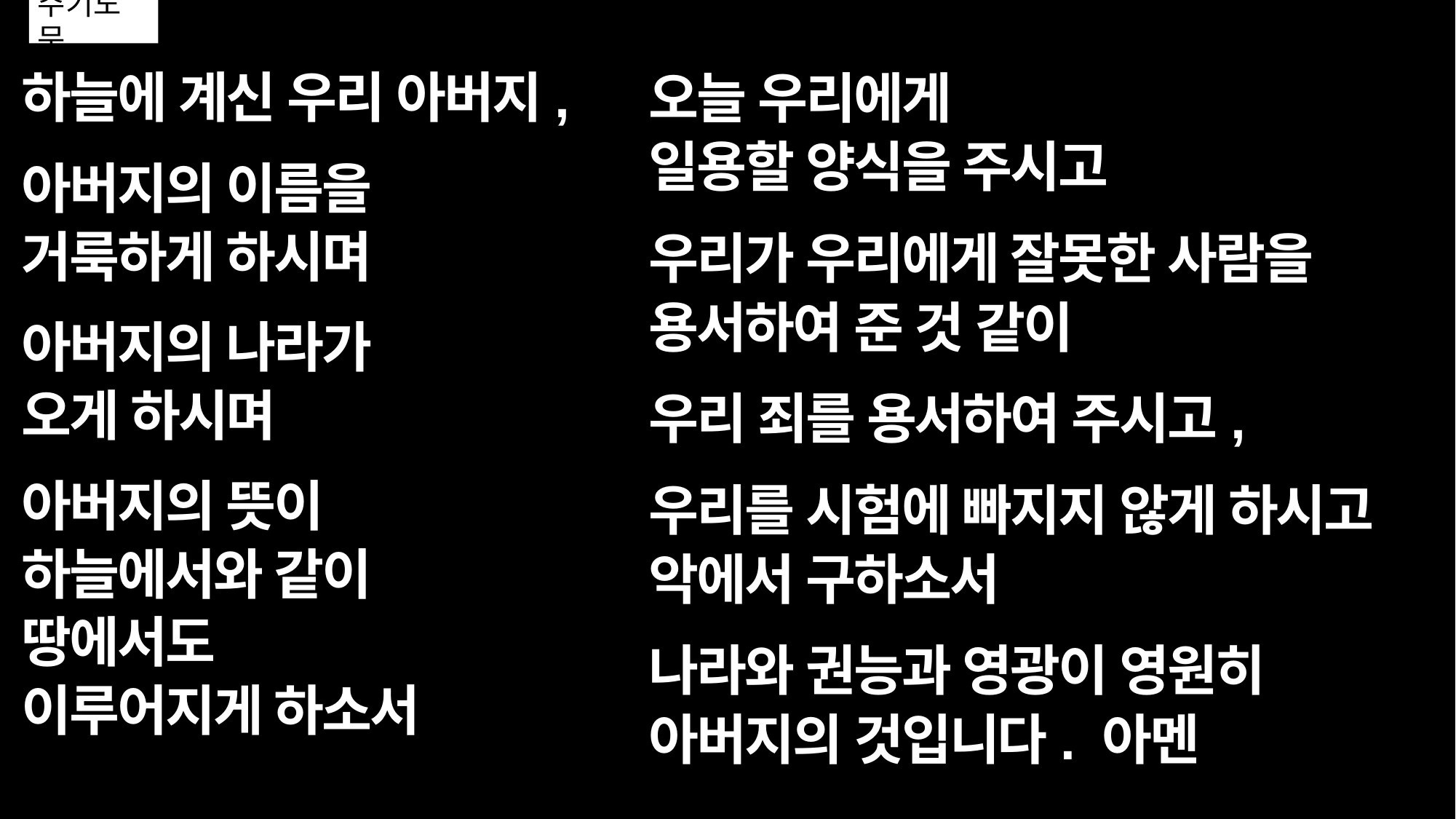

# 주기도문
하늘에 계신 우리 아버지,
아버지의 이름을
거룩하게 하시며
아버지의 나라가
오게 하시며
아버지의 뜻이
하늘에서와 같이
땅에서도
이루어지게 하소서
오늘 우리에게
일용할 양식을 주시고
우리가 우리에게 잘못한 사람을
용서하여 준 것 같이
우리 죄를 용서하여 주시고,
우리를 시험에 빠지지 않게 하시고
악에서 구하소서
나라와 권능과 영광이 영원히
아버지의 것입니다. 아멘